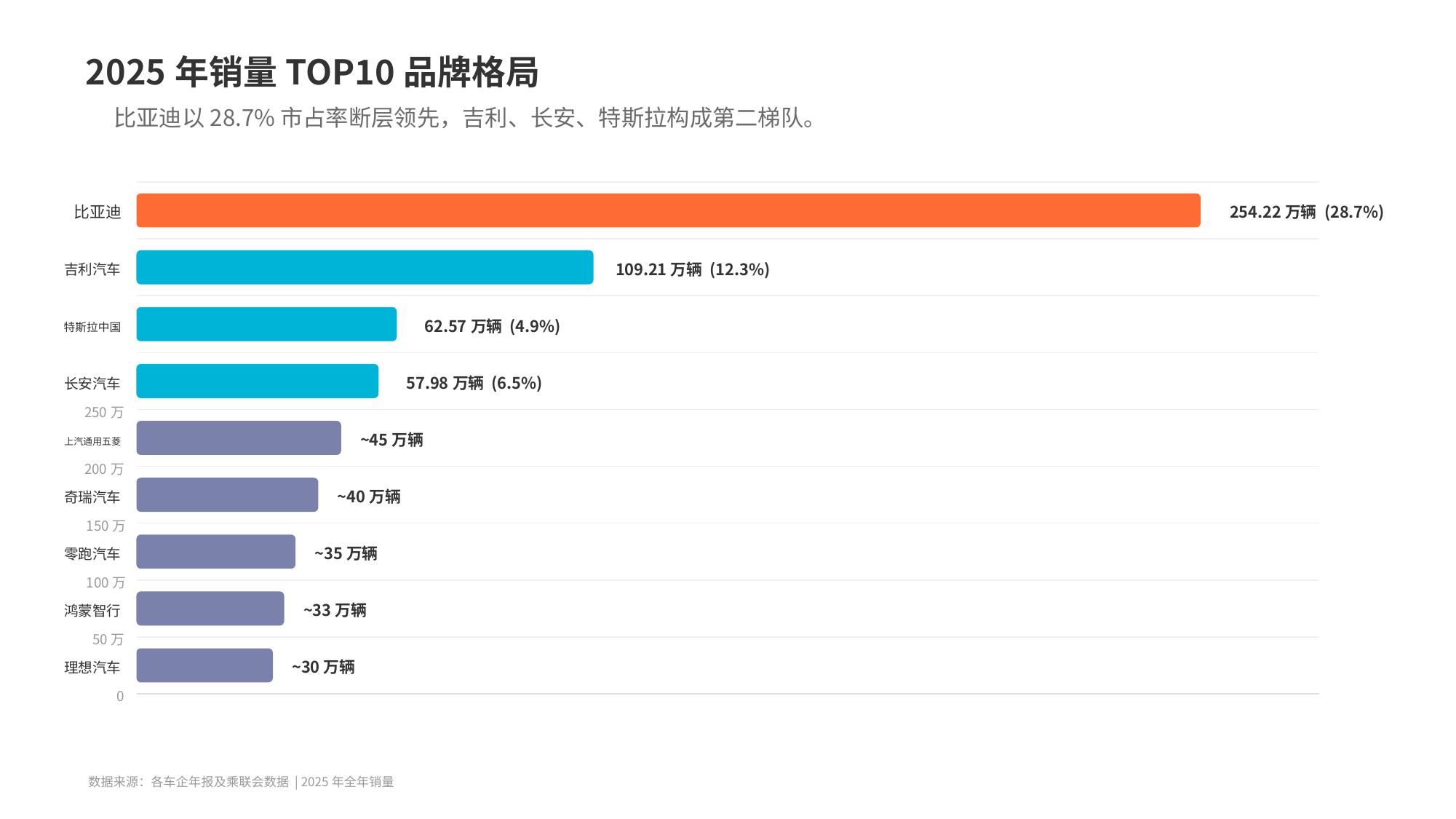

2025年销量TOP10品牌格局
比亚迪以28.7%市占率断层领先，吉利、长安、特斯拉构成第二梯队。

比亚迪
254.22万辆 (28.7%)

109.21万辆 (12.3%)
吉利汽车

62.57万辆 (4.9%)
特斯拉中国

57.98万辆 (6.5%)
长安汽车
250万

~45万辆
上汽通用五菱
200万

~40万辆
奇瑞汽车
150万

~35万辆
零跑汽车
100万

~33万辆
鸿蒙智行
50万

~30万辆
理想汽车
0

数据来源：各车企年报及乘联会数据 | 2025年全年销量